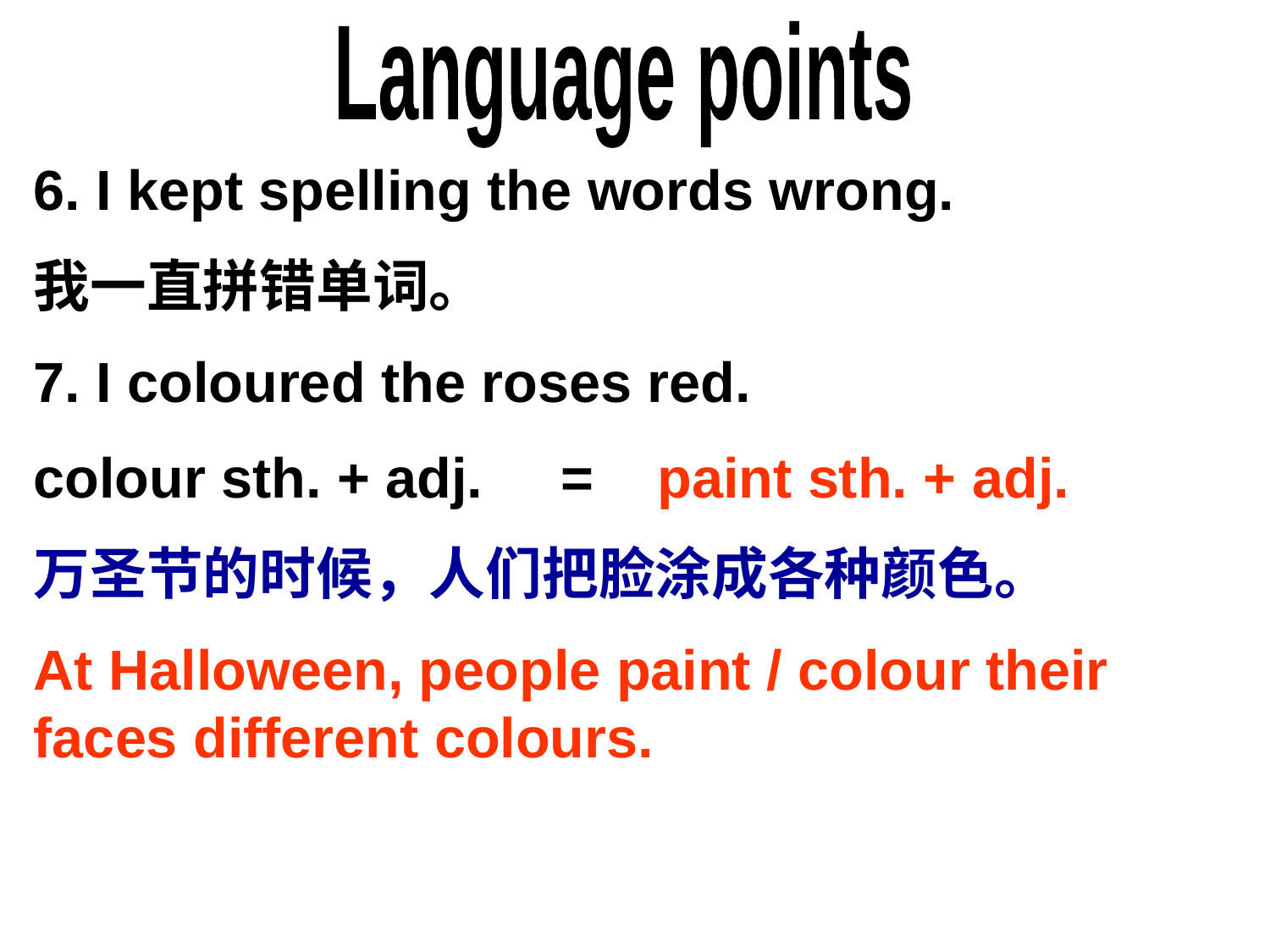

Language points
6. I kept spelling the words wrong.
我一直拼错单词。
7. I coloured the roses red.
colour sth. + adj.     =    paint sth. + adj.
万圣节的时候，人们把脸涂成各种颜色。
At Halloween, people paint / colour their faces different colours. Zxx，k